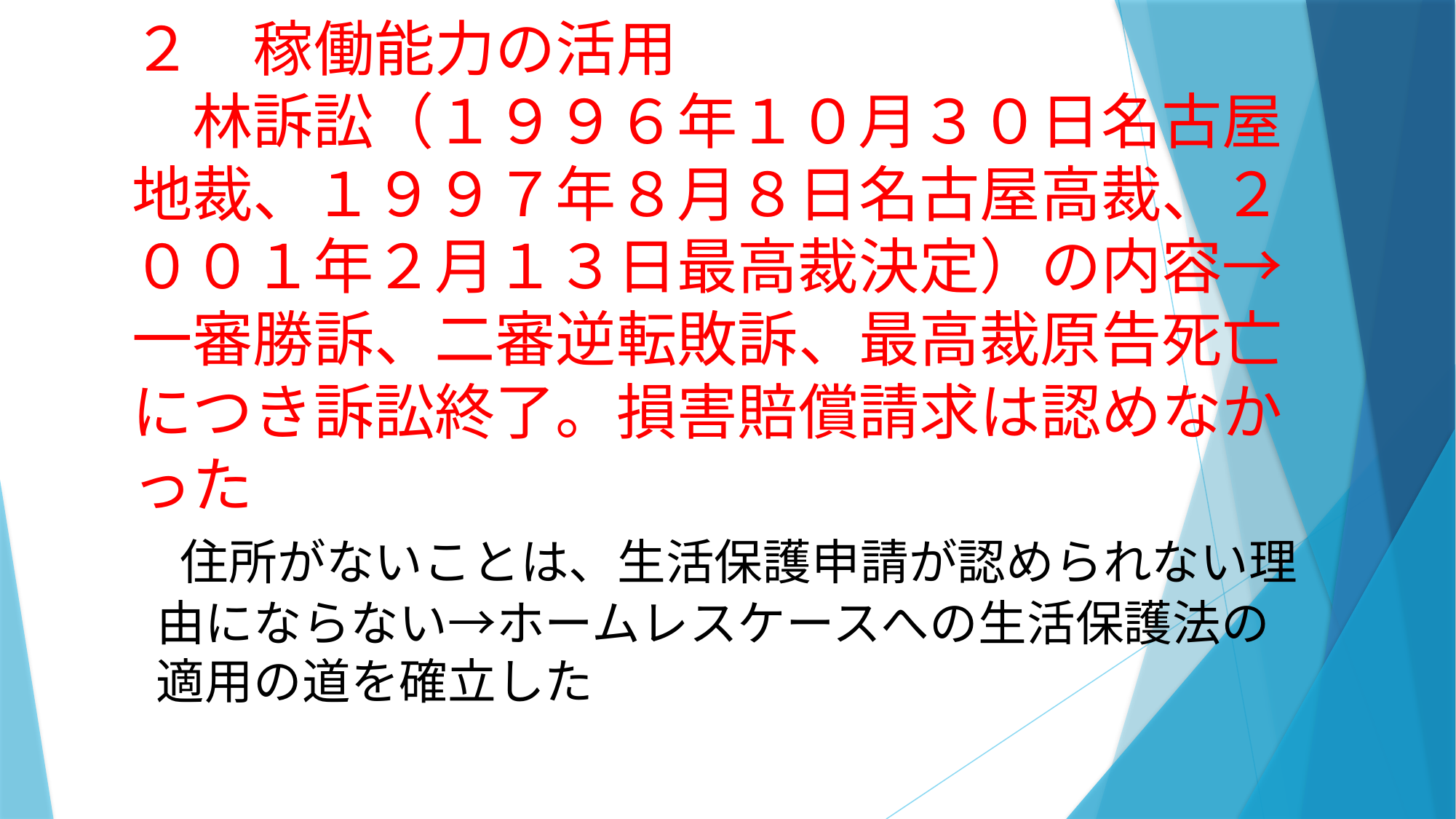

２　稼働能力の活用
　　　林訴訟（１９９６年１０月３０日名古屋
　　地裁、１９９７年８月８日名古屋高裁、２
　　００１年２月１３日最高裁決定）の内容→
　　一審勝訴、二審逆転敗訴、最高裁原告死亡
　　につき訴訟終了。損害賠償請求は認めなか
　　った
　　　住所がないことは、生活保護申請が認められない理
　　　由にならない→ホームレスケースへの生活保護法の
　　　適用の道を確立した